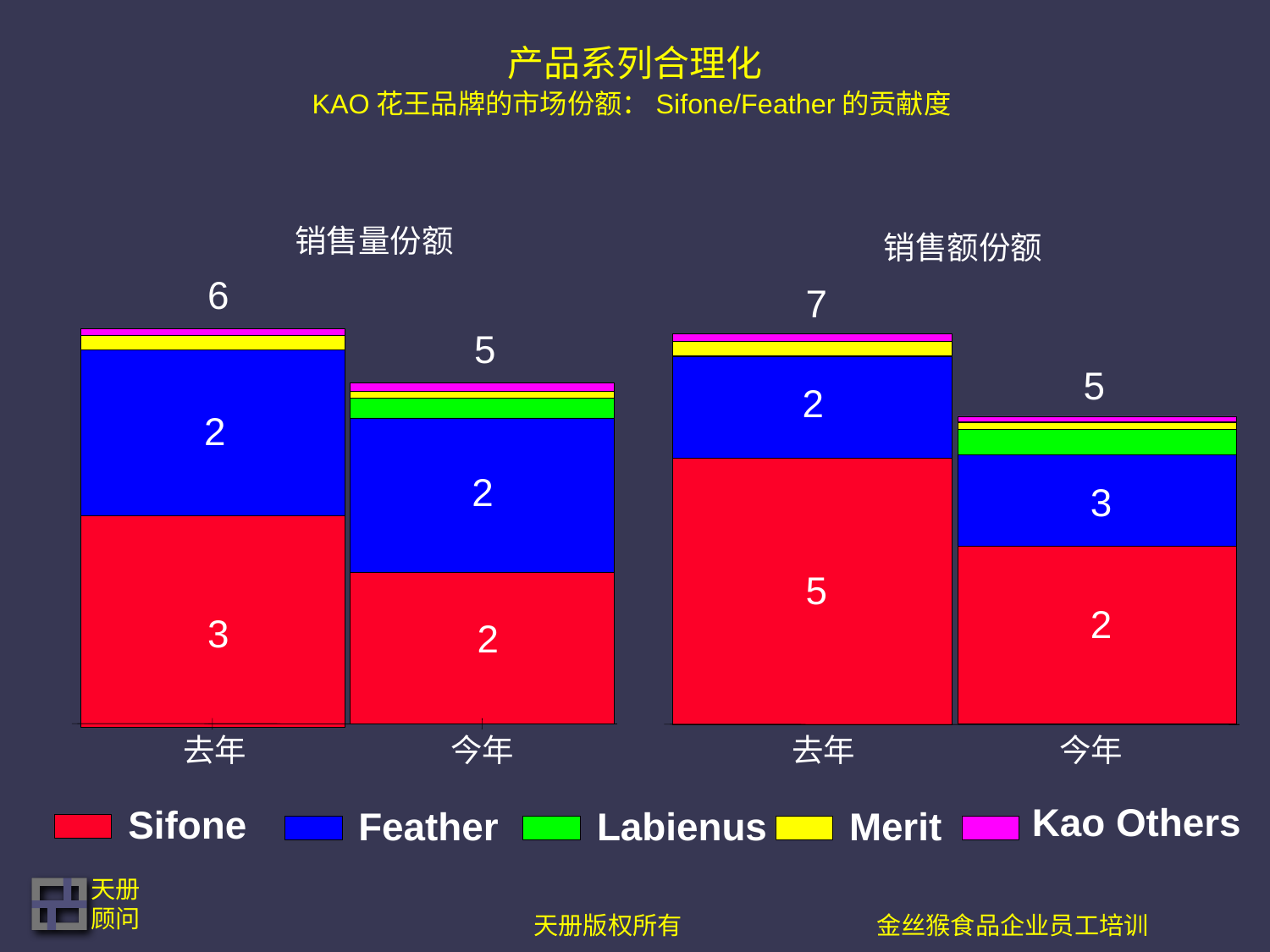

# 产品系列合理化 KAO花王品牌的市场份额：Sifone/Feather的贡献度
销售量份额
         销售额份额
 6
 7
5

 5
 2

2

 2
 3

5

 2
 3
 2

去年
今年
去年
今年
Kao Others
Sifone
Feather
Labienus
Merit

32